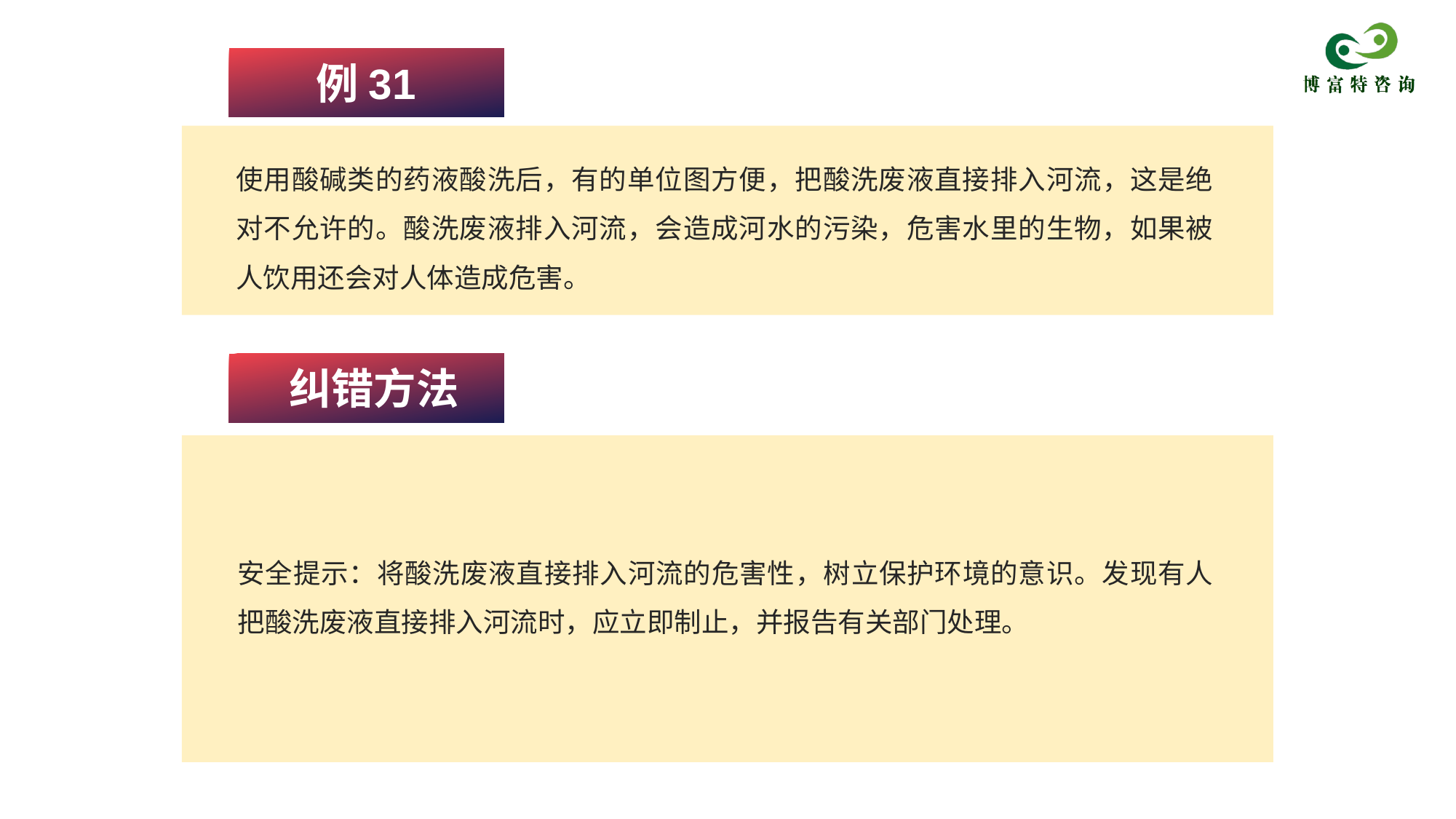

例31

使用酸碱类的药液酸洗后，有的单位图方便，把酸洗废液直接排入河流，这是绝对不允许的。酸洗废液排入河流，会造成河水的污染，危害水里的生物，如果被人饮用还会对人体造成危害。

纠错方法

安全提示：将酸洗废液直接排入河流的危害性，树立保护环境的意识。发现有人把酸洗废液直接排入河流时，应立即制止，并报告有关部门处理。